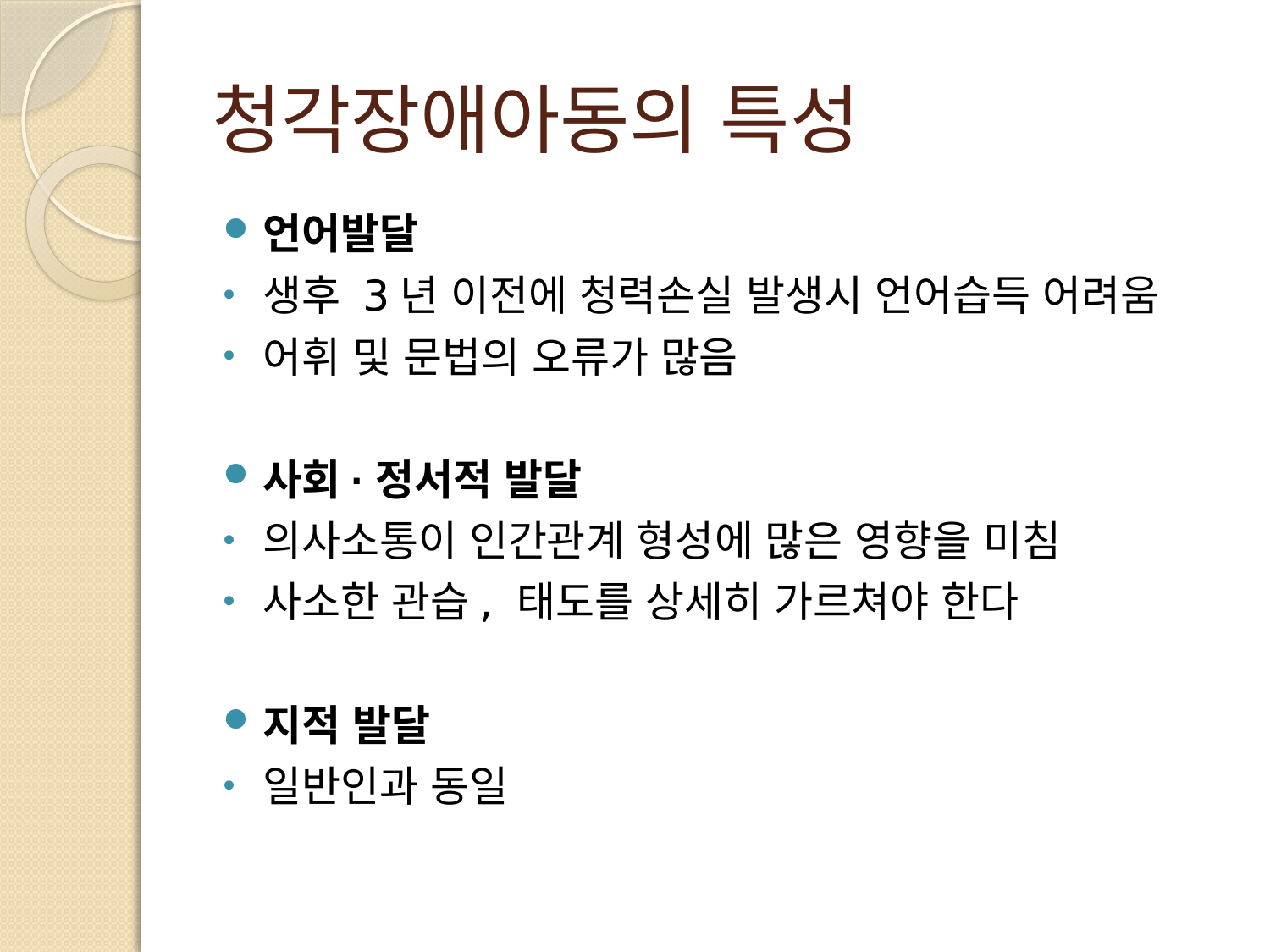

# 청각장애아동의 특성
언어발달
생후 3년 이전에 청력손실 발생시 언어습득 어려움
어휘 및 문법의 오류가 많음

사회·정서적 발달
의사소통이 인간관계 형성에 많은 영향을 미침
사소한 관습, 태도를 상세히 가르쳐야 한다

지적 발달
일반인과 동일